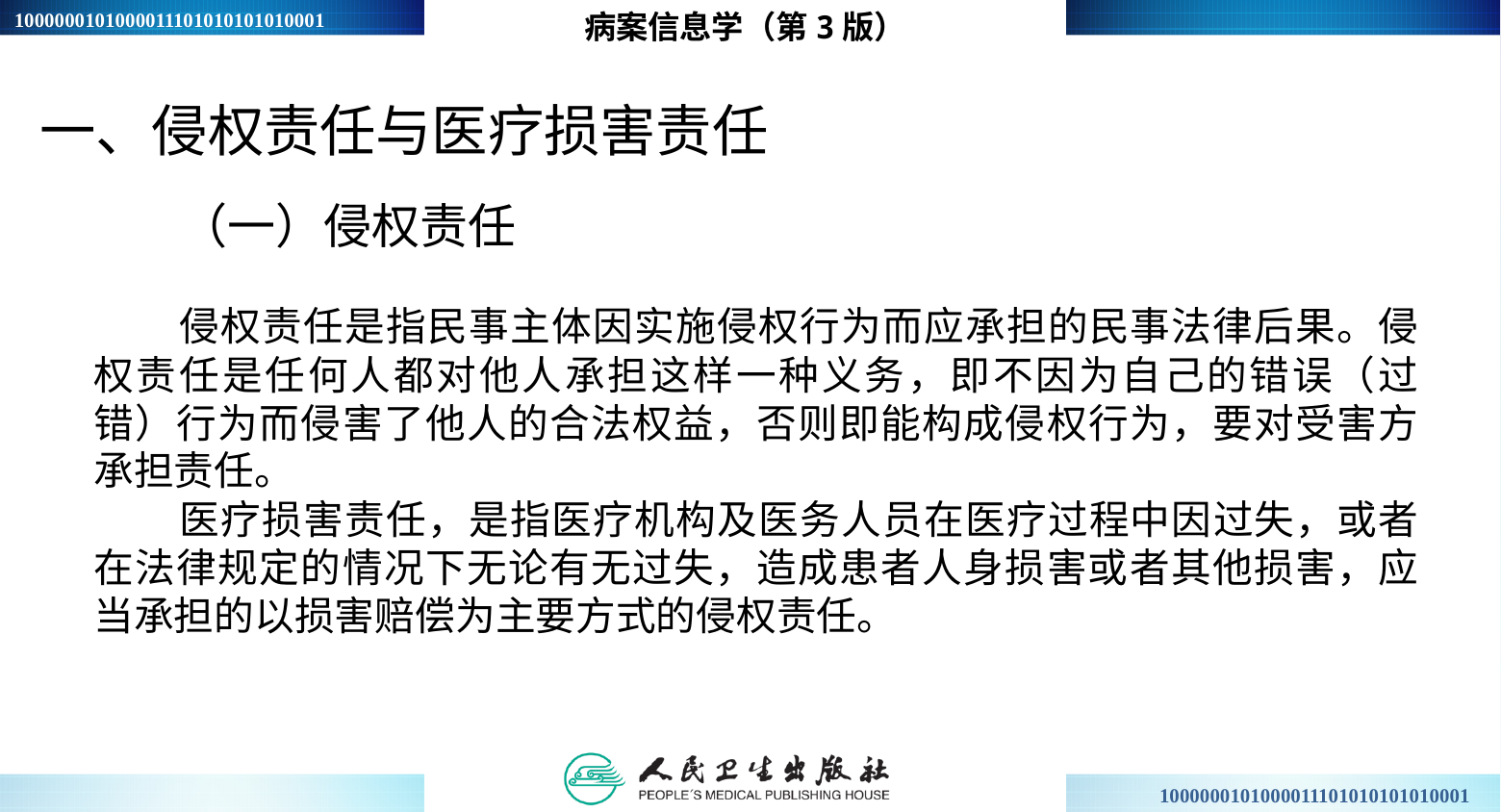

病案信息学（第3版）
一、侵权责任与医疗损害责任
（一）侵权责任

侵权责任是指民事主体因实施侵权行为而应承担的民事法律后果。侵权责任是任何人都对他人承担这样一种义务，即不因为自己的错误（过错）行为而侵害了他人的合法权益，否则即能构成侵权行为，要对受害方承担责任。
医疗损害责任，是指医疗机构及医务人员在医疗过程中因过失，或者在法律规定的情况下无论有无过失，造成患者人身损害或者其他损害，应当承担的以损害赔偿为主要方式的侵权责任。